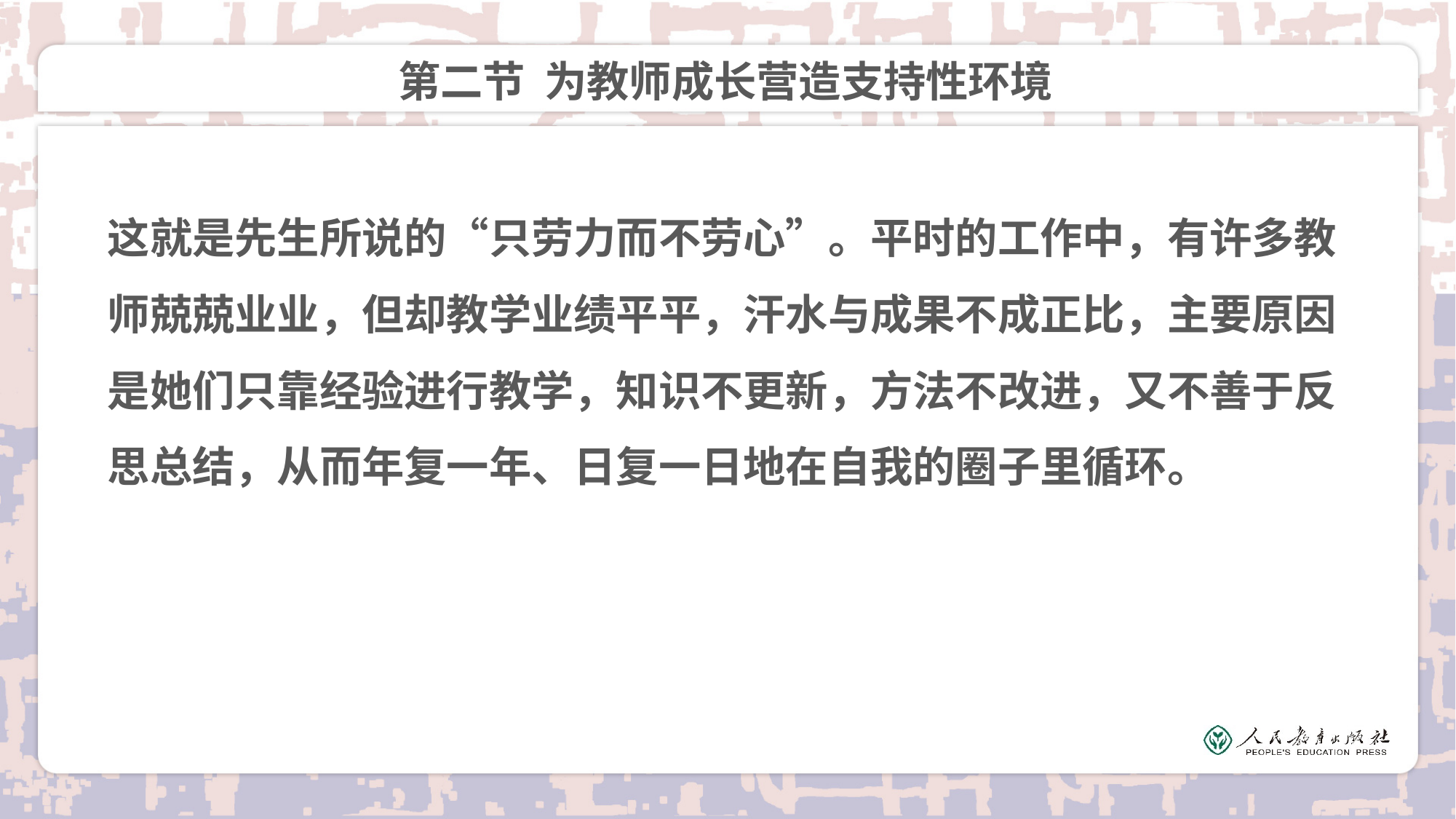

# 第二节  为教师成长营造支持性环境
这就是先生所说的“只劳力而不劳心”。平时的工作中，有许多教师兢兢业业，但却教学业绩平平，汗水与成果不成正比，主要原因是她们只靠经验进行教学，知识不更新，方法不改进，又不善于反思总结，从而年复一年、日复一日地在自我的圈子里循环。